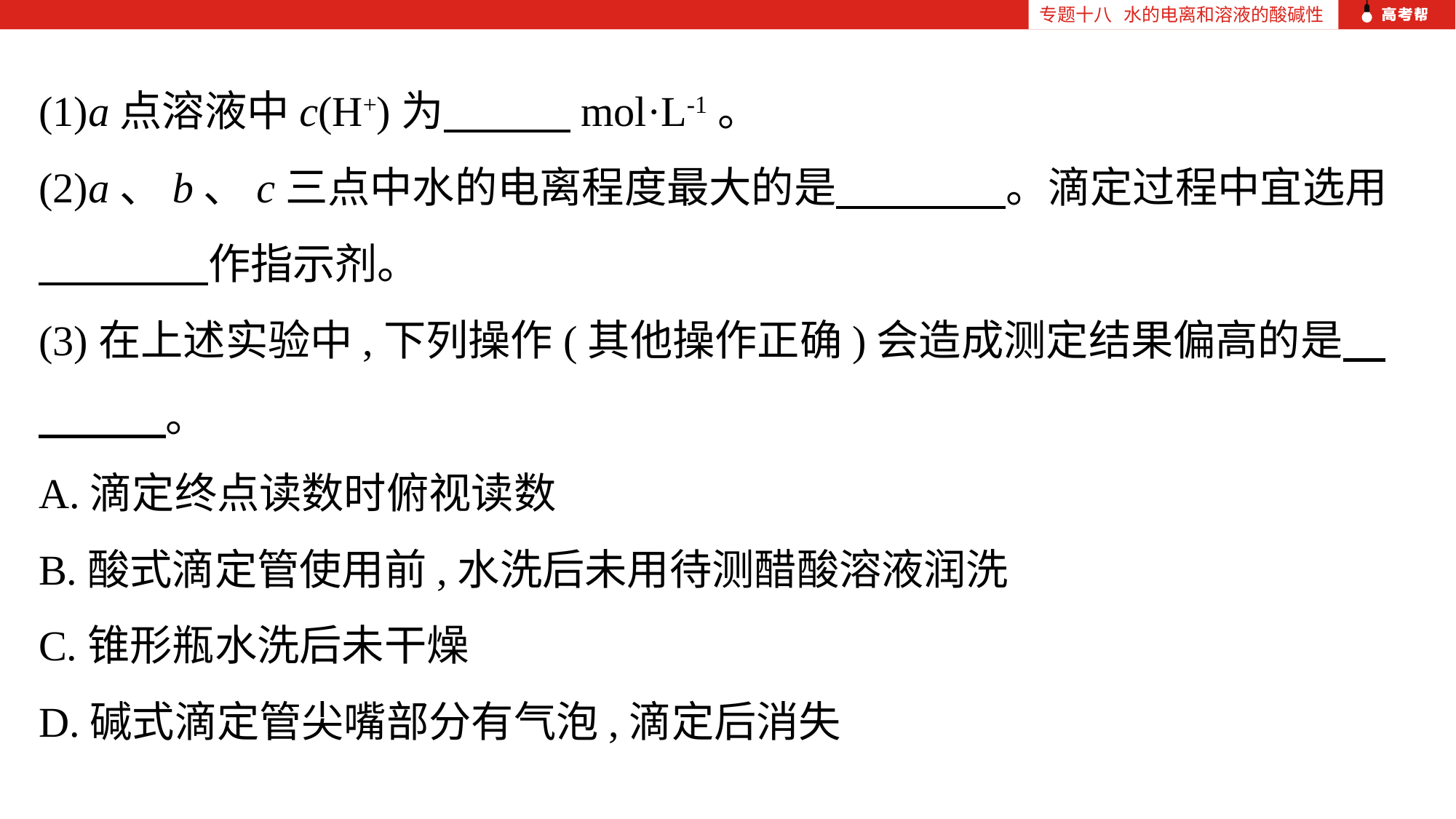

专题十八   水的电离和溶液的酸碱性

(1)a点溶液中c(H+)为　　　mol·L-1。
(2)a、b、c三点中水的电离程度最大的是　　　　。滴定过程中宜选用　　　　作指示剂。
(3)在上述实验中,下列操作(其他操作正确)会造成测定结果偏高的是　　　　。
A.滴定终点读数时俯视读数
B.酸式滴定管使用前,水洗后未用待测醋酸溶液润洗
C.锥形瓶水洗后未干燥
D.碱式滴定管尖嘴部分有气泡,滴定后消失